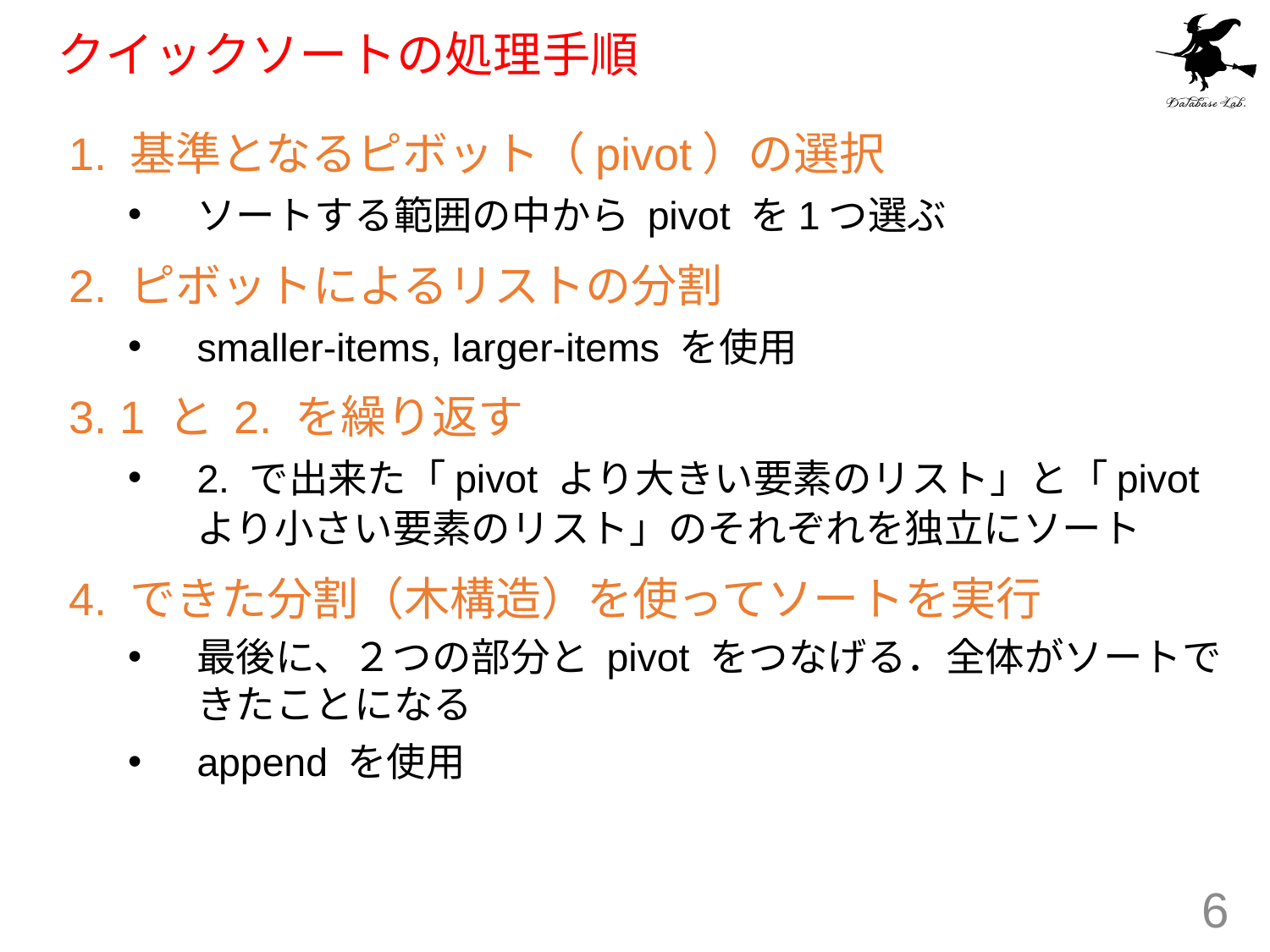

# クイックソートの処理手順
1. 基準となるピボット（pivot）の選択
ソートする範囲の中から pivot を1つ選ぶ
2. ピボットによるリストの分割
smaller-items, larger-items を使用
3. 1 と 2. を繰り返す
2. で出来た「pivot より大きい要素のリスト」と「pivot より小さい要素のリスト」のそれぞれを独立にソート
4. できた分割（木構造）を使ってソートを実行
最後に、２つの部分と pivot をつなげる．全体がソートできたことになる
append を使用
6